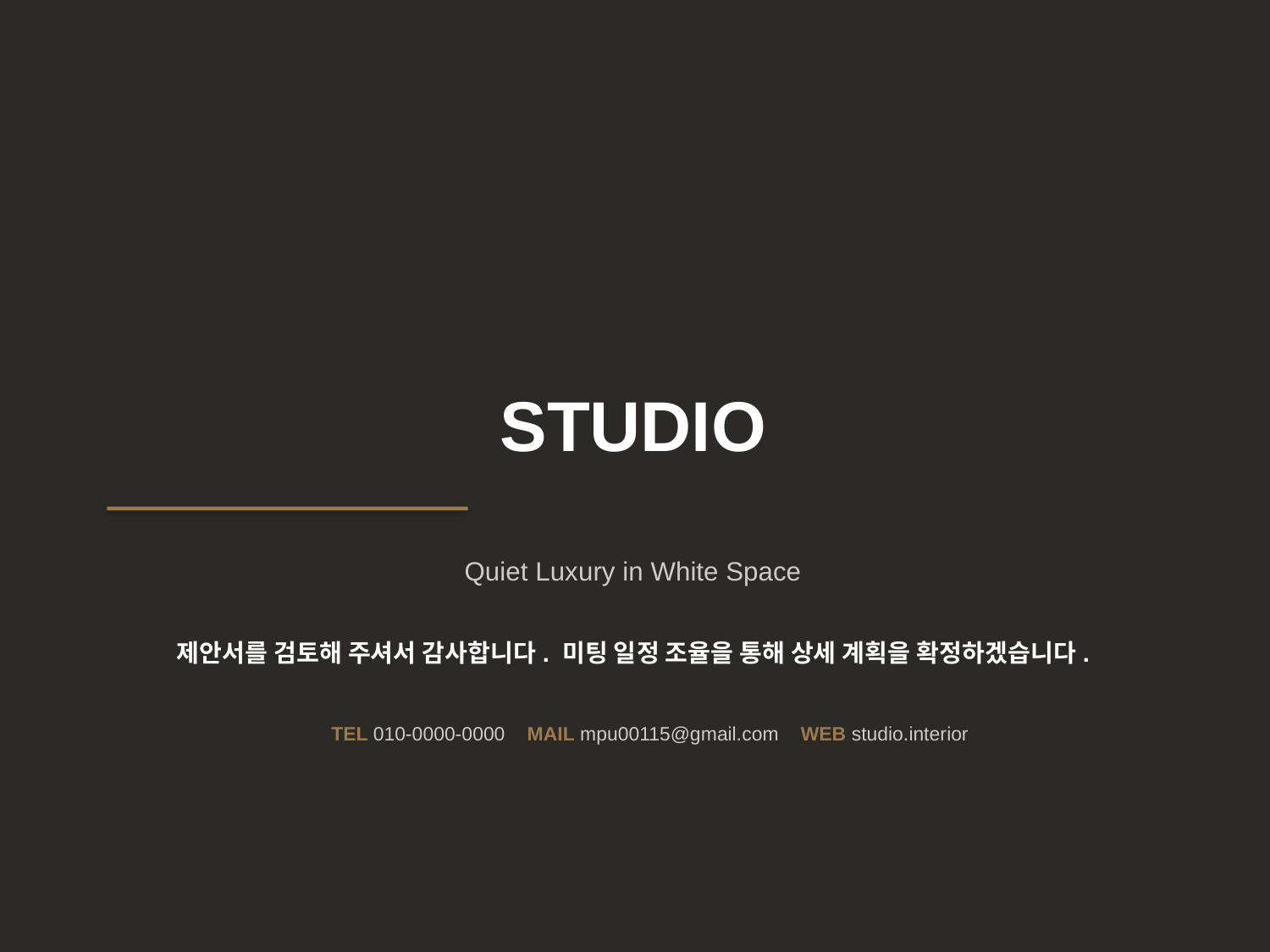

STUDIO

Quiet Luxury in White Space
제안서를 검토해 주셔서 감사합니다. 미팅 일정 조율을 통해 상세 계획을 확정하겠습니다.
TEL 010-0000-0000    MAIL mpu00115@gmail.com    WEB studio.interior